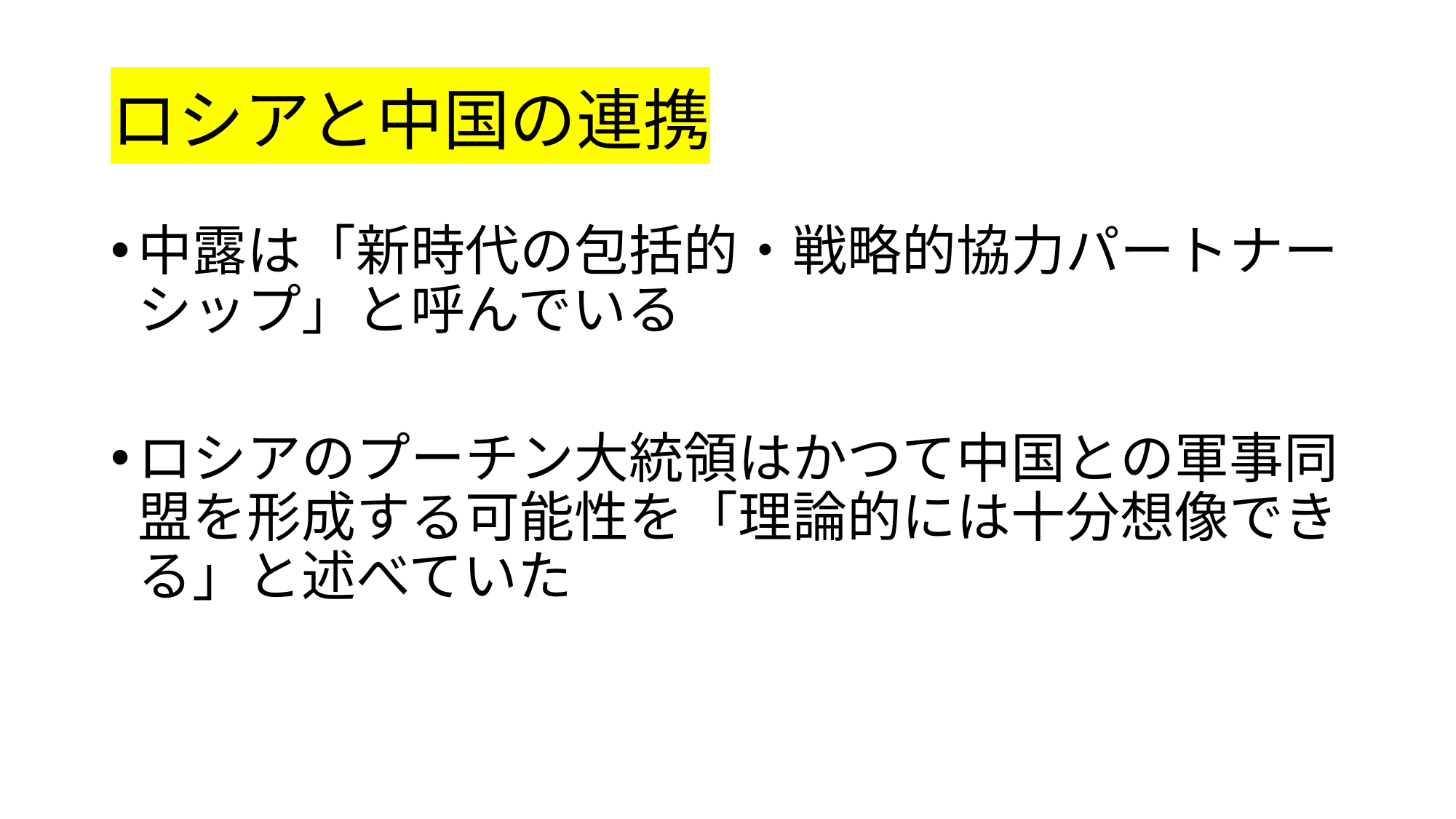

# ロシアと中国の連携
中露は「新時代の包括的・戦略的協力パートナーシップ」と呼んでいる

ロシアのプーチン大統領はかつて中国との軍事同盟を形成する可能性を「理論的には十分想像できる」と述べていた